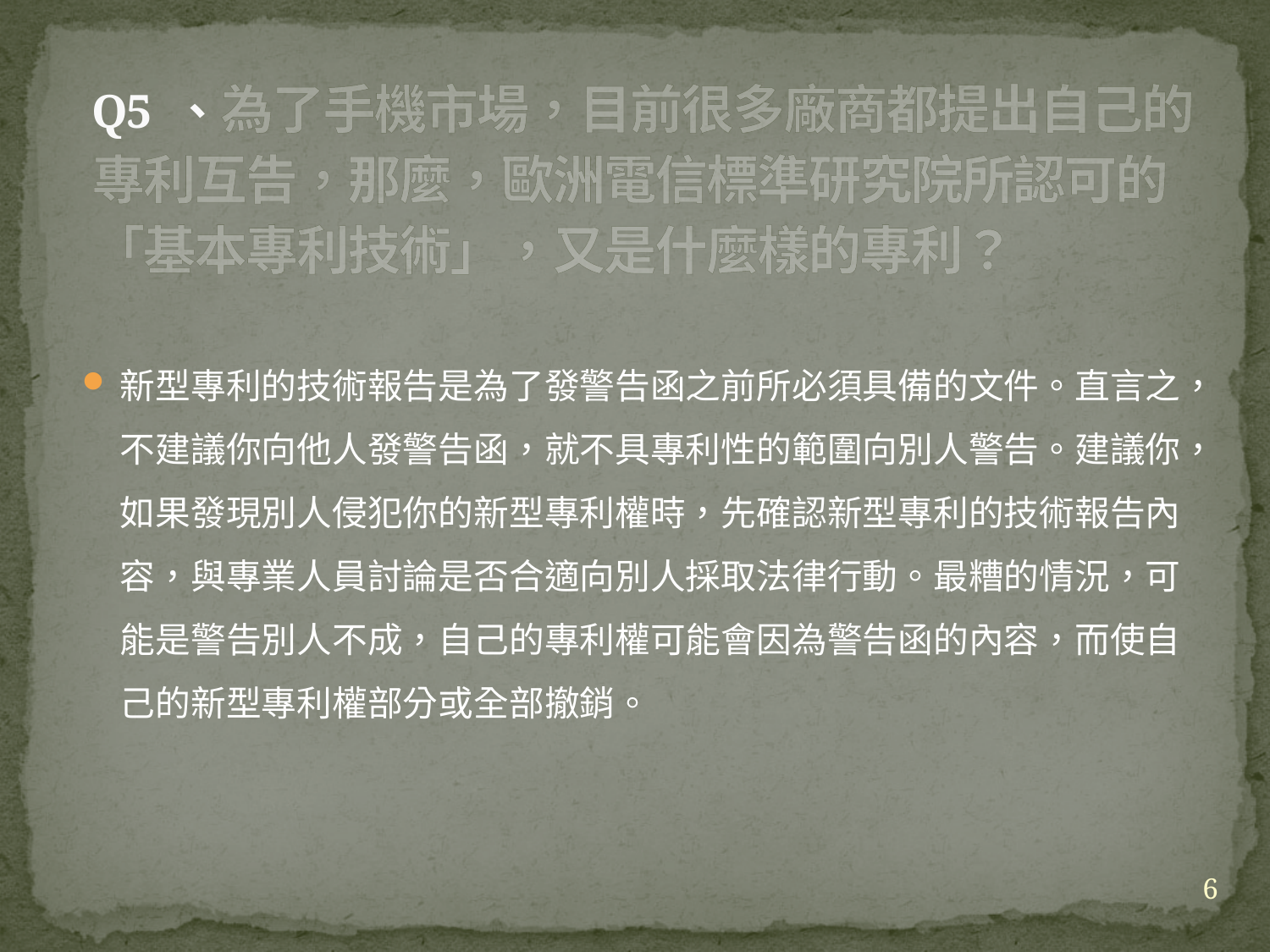

# Q5 、為了手機市場，目前很多廠商都提出自己的專利互告，那麼，歐洲電信標準研究院所認可的「基本專利技術」，又是什麼樣的專利？
新型專利的技術報告是為了發警告函之前所必須具備的文件。直言之，不建議你向他人發警告函，就不具專利性的範圍向別人警告。建議你，如果發現別人侵犯你的新型專利權時，先確認新型專利的技術報告內容，與專業人員討論是否合適向別人採取法律行動。最糟的情況，可能是警告別人不成，自己的專利權可能會因為警告函的內容，而使自己的新型專利權部分或全部撤銷。
6